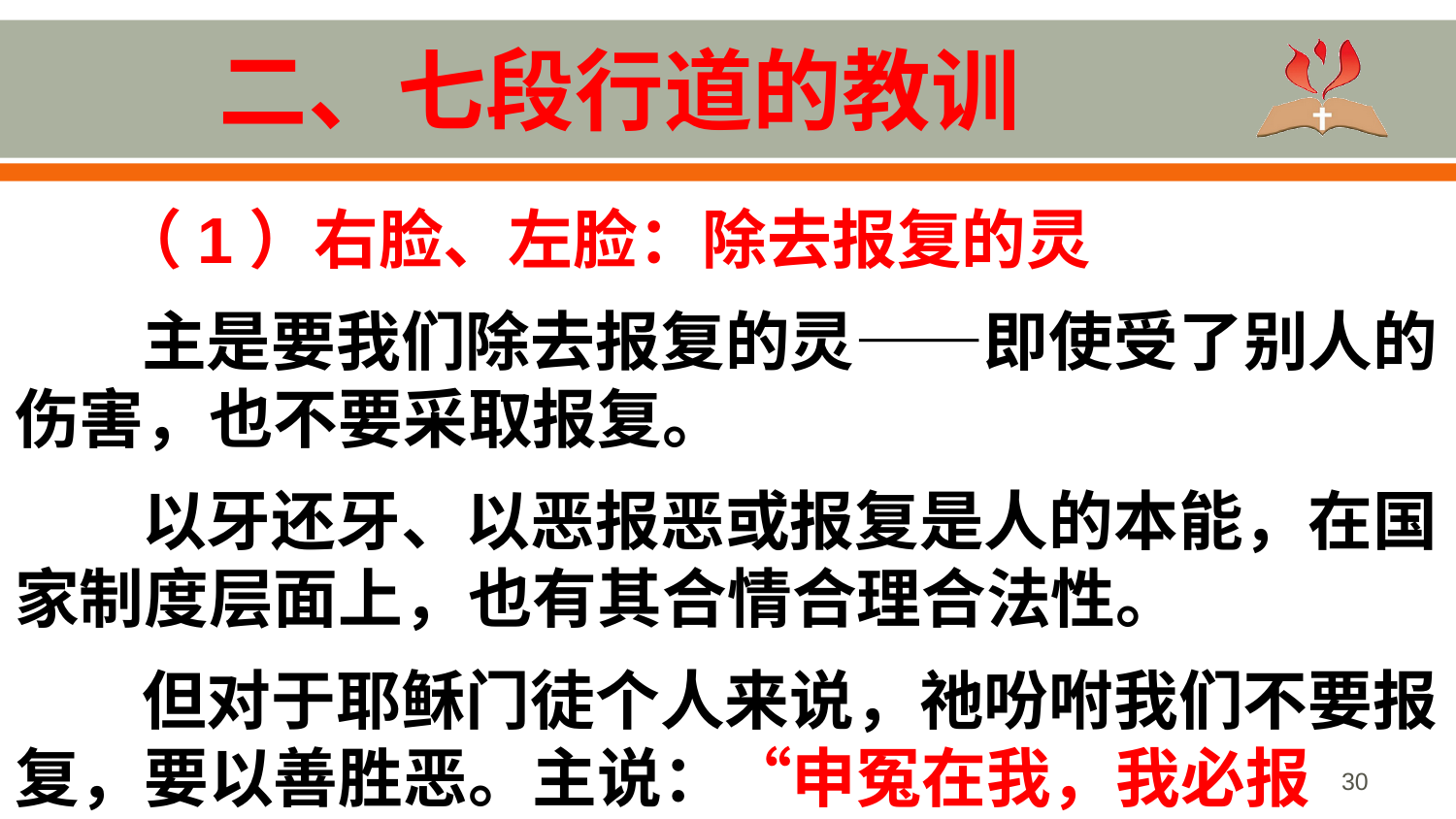

# 二、七段行道的教训
      （1）右脸、左脸：除去报复的灵
主是要我们除去报复的灵——即使受了别人的伤害，也不要采取报复。
以牙还牙、以恶报恶或报复是人的本能，在国家制度层面上，也有其合情合理合法性。
但对于耶稣门徒个人来说，祂吩咐我们不要报复，要以善胜恶。主说：“申冤在我，我必报应。”

30